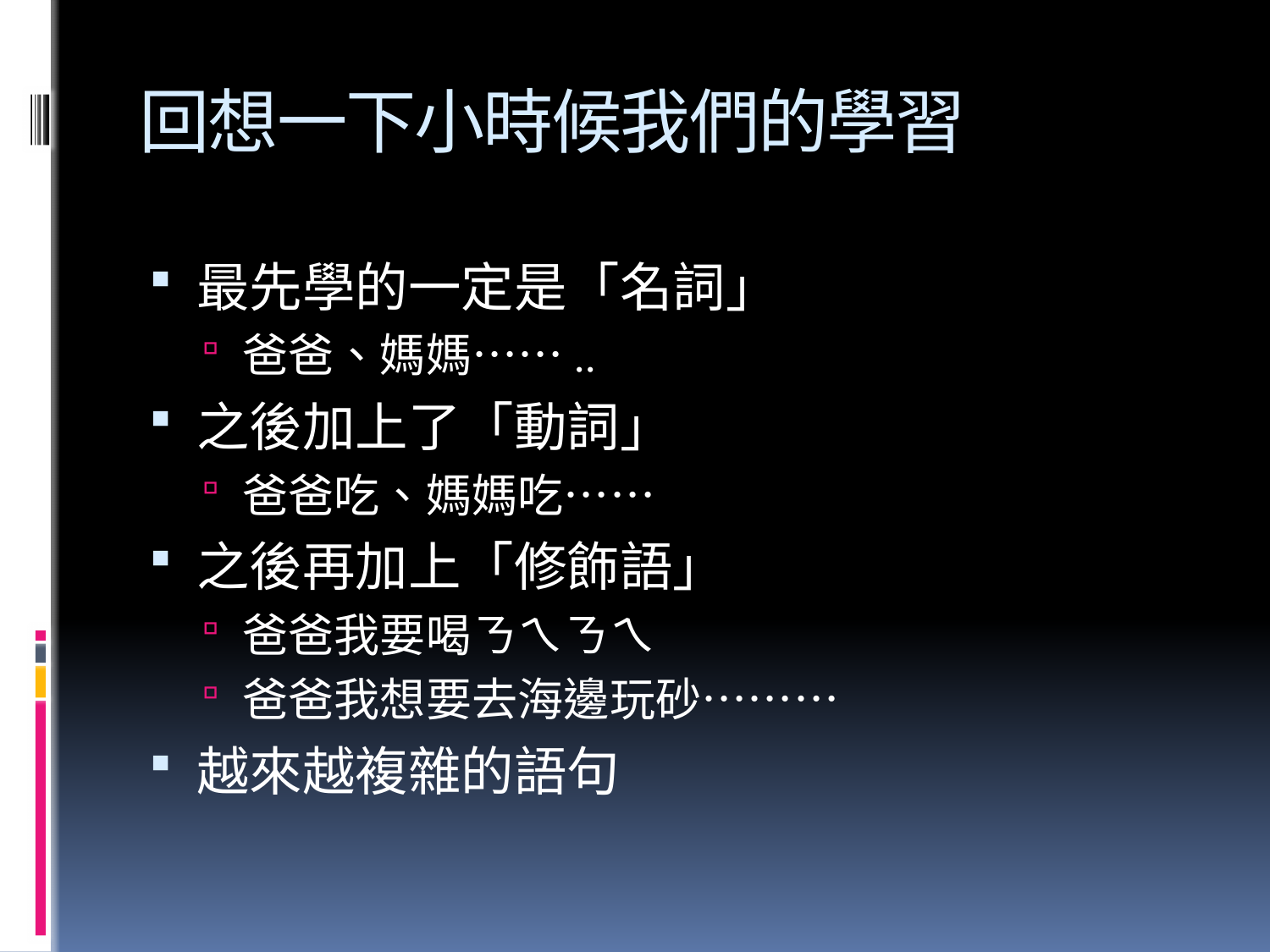

# 回想一下小時候我們的學習
最先學的一定是「名詞」
爸爸、媽媽……..
之後加上了「動詞」
爸爸吃、媽媽吃……
之後再加上「修飾語」
爸爸我要喝ㄋㄟㄋㄟ
爸爸我想要去海邊玩砂………
越來越複雜的語句